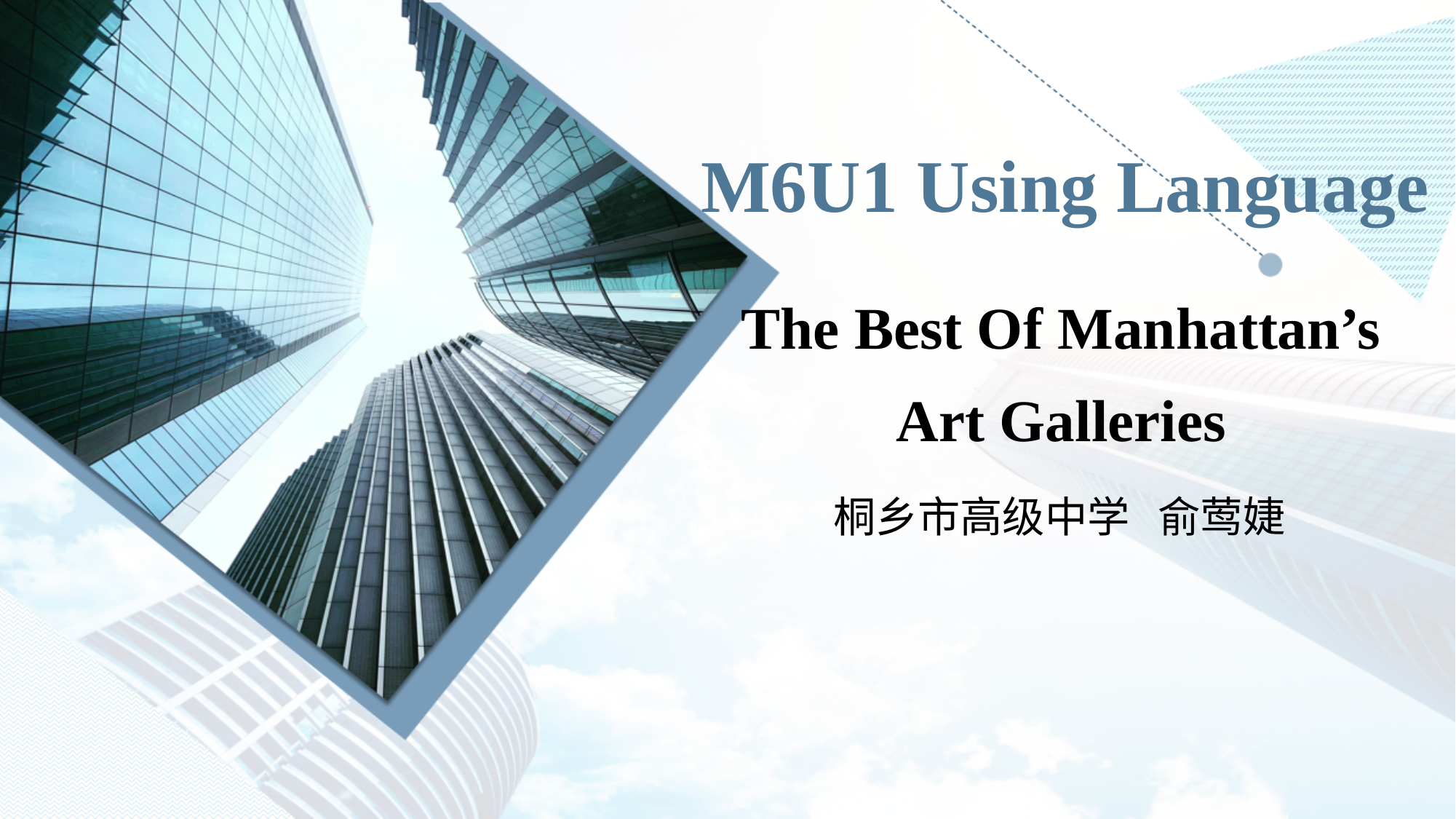

# M6U1 Using Language
The Best Of Manhattan’s Art Galleries

桐乡市高级中学   俞莺婕